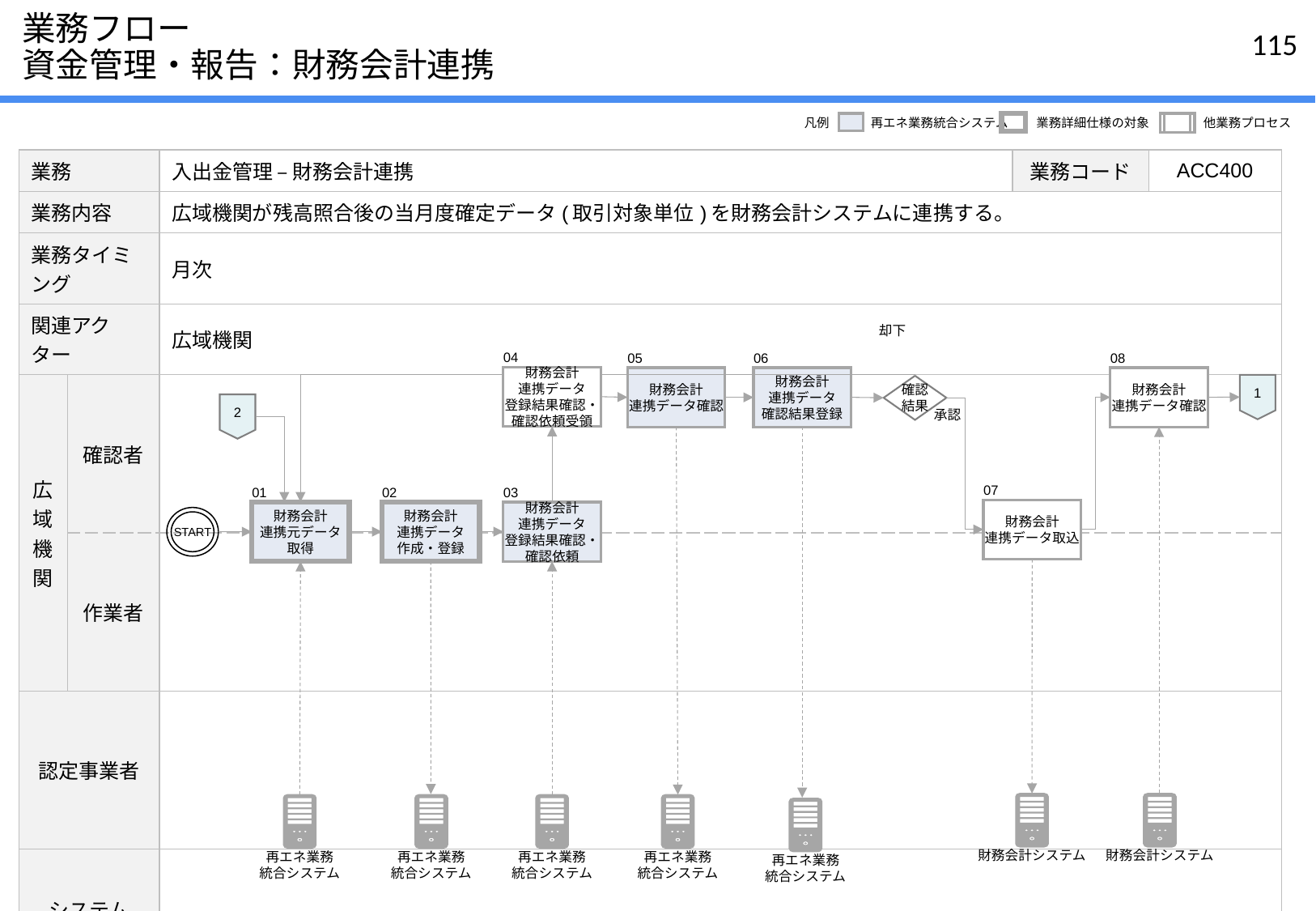

# 業務フロー 資金管理・報告：財務会計連携
凡例
再エネ業務統合システム
業務詳細仕様の対象
他業務プロセス

| 業務 |  | 入出金管理 – 財務会計連携 | 業務コード | ACC400 |
| --- | --- | --- | --- | --- |
| 業務内容 |  | 広域機関が残高照合後の当月度確定データ(取引対象単位)を財務会計システムに連携する。 |  |  |
| 業務タイミング |  | 月次 |  |  |
| 関連アクター |  | 広域機関 |  |  |
| 広域機関 | 確認者 |  |  |  |
|  | 作業者 |  |  |  |
| 認定事業者 |  |  |  |  |
| システム |  |  |  |  |
却下
04
財務会計
連携データ
登録結果確認・
確認依頼受領
05
財務会計
連携データ確認
06
財務会計
連携データ
確認結果登録
08
財務会計
連携データ確認
1
確認
結果
2
承認
07
財務会計
連携データ取込
01
財務会計
連携元データ
取得
02
財務会計
連携データ
作成・登録
03
財務会計
連携データ
登録結果確認・
確認依頼
START

財務会計システム
財務会計システム
再エネ業務
統合システム
再エネ業務
統合システム
再エネ業務
統合システム
再エネ業務
統合システム
再エネ業務
統合システム